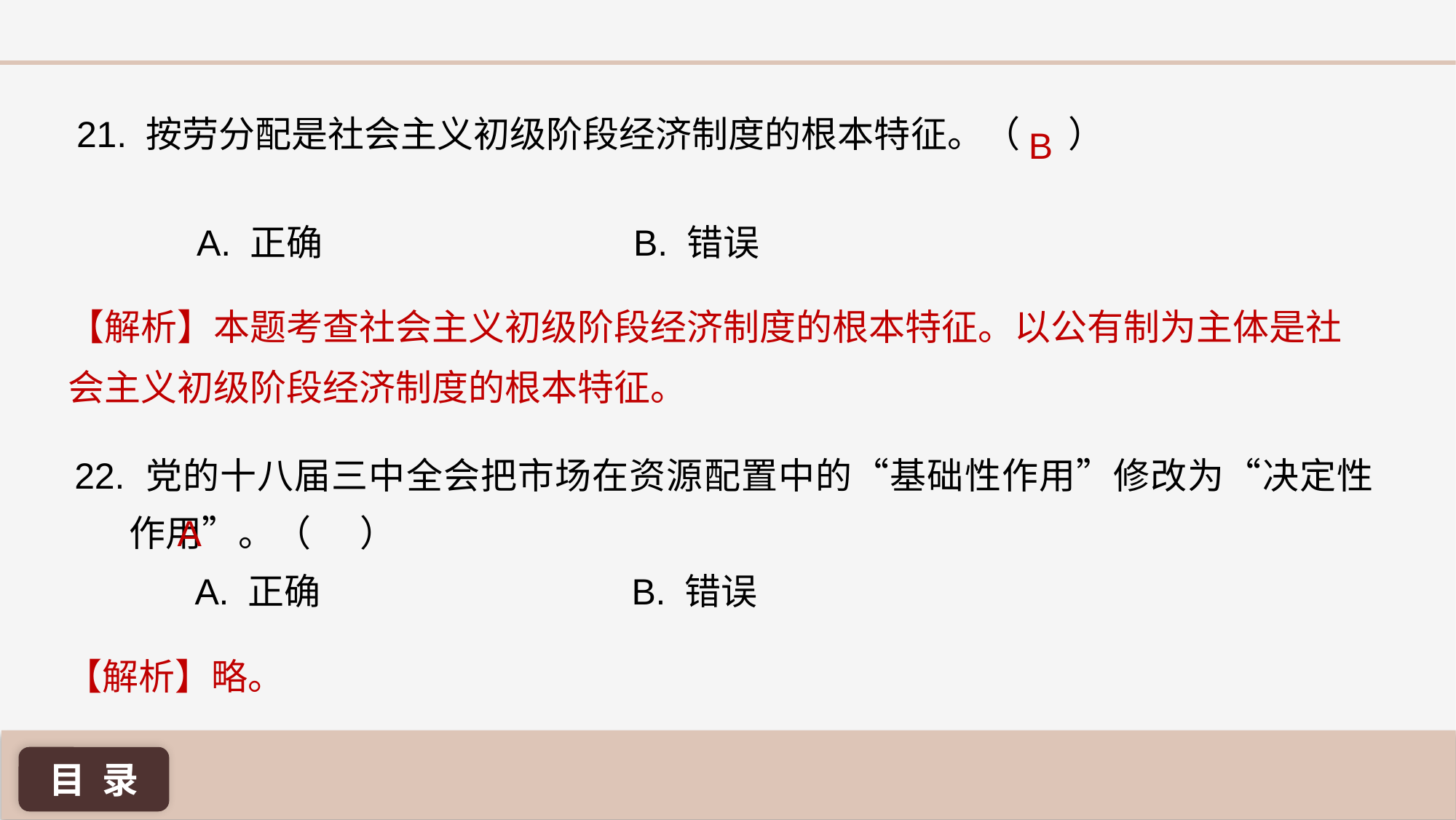

21. 按劳分配是社会主义初级阶段经济制度的根本特征。（      ）
B
A. 正确 			B. 错误
【解析】本题考查社会主义初级阶段经济制度的根本特征。以公有制为主体是社会主义初级阶段经济制度的根本特征。
22. 党的十八届三中全会把市场在资源配置中的“基础性作用”修改为“决定性作用”。（      ）
A
A. 正确 			B. 错误
【解析】略。